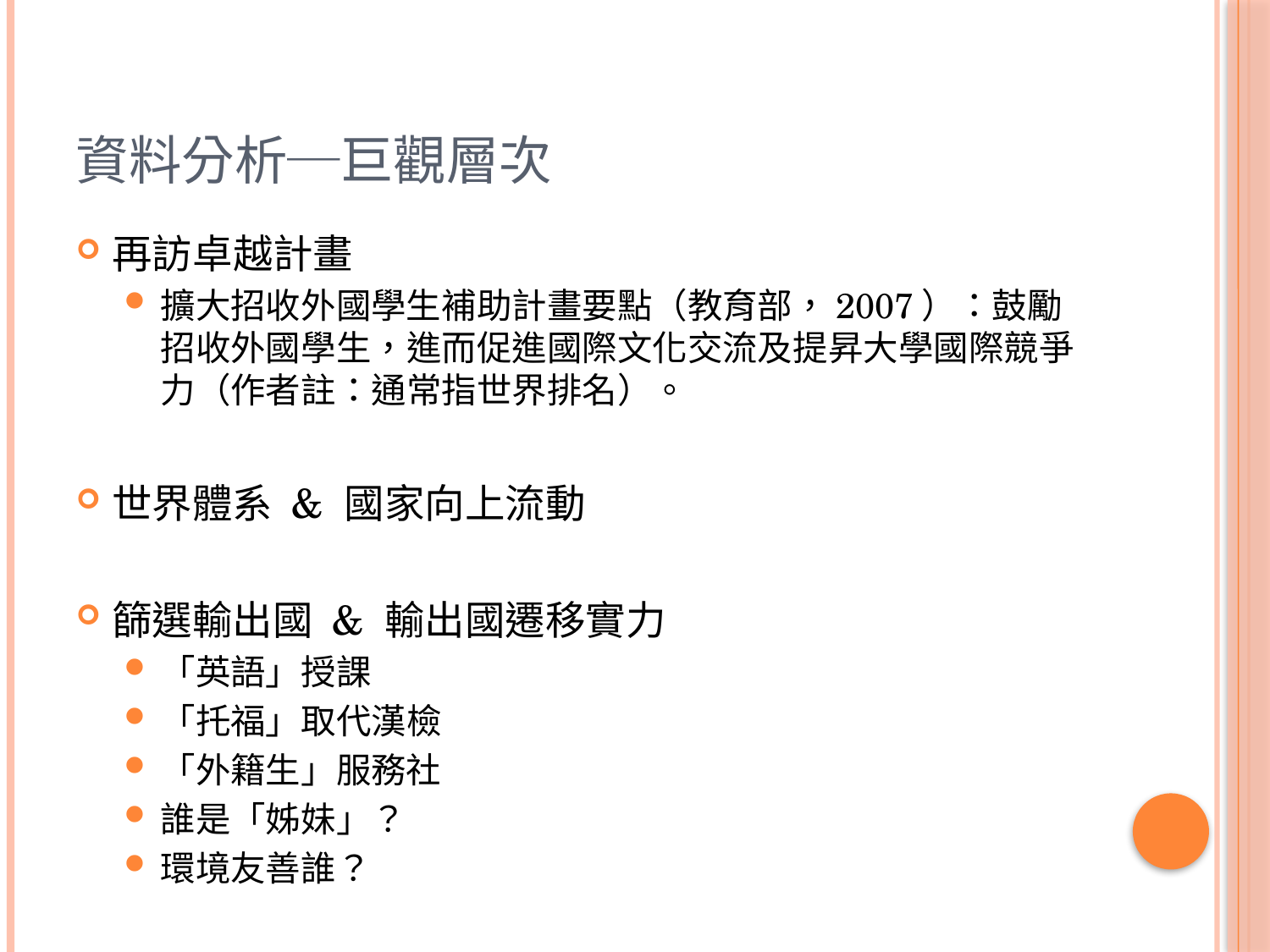

# 資料分析─巨觀層次
再訪卓越計畫
擴大招收外國學生補助計畫要點（教育部，2007）：鼓勵招收外國學生，進而促進國際文化交流及提昇大學國際競爭力（作者註：通常指世界排名）。

世界體系 & 國家向上流動

篩選輸出國 & 輸出國遷移實力
「英語」授課
「托福」取代漢檢
「外籍生」服務社
誰是「姊妹」？
環境友善誰？